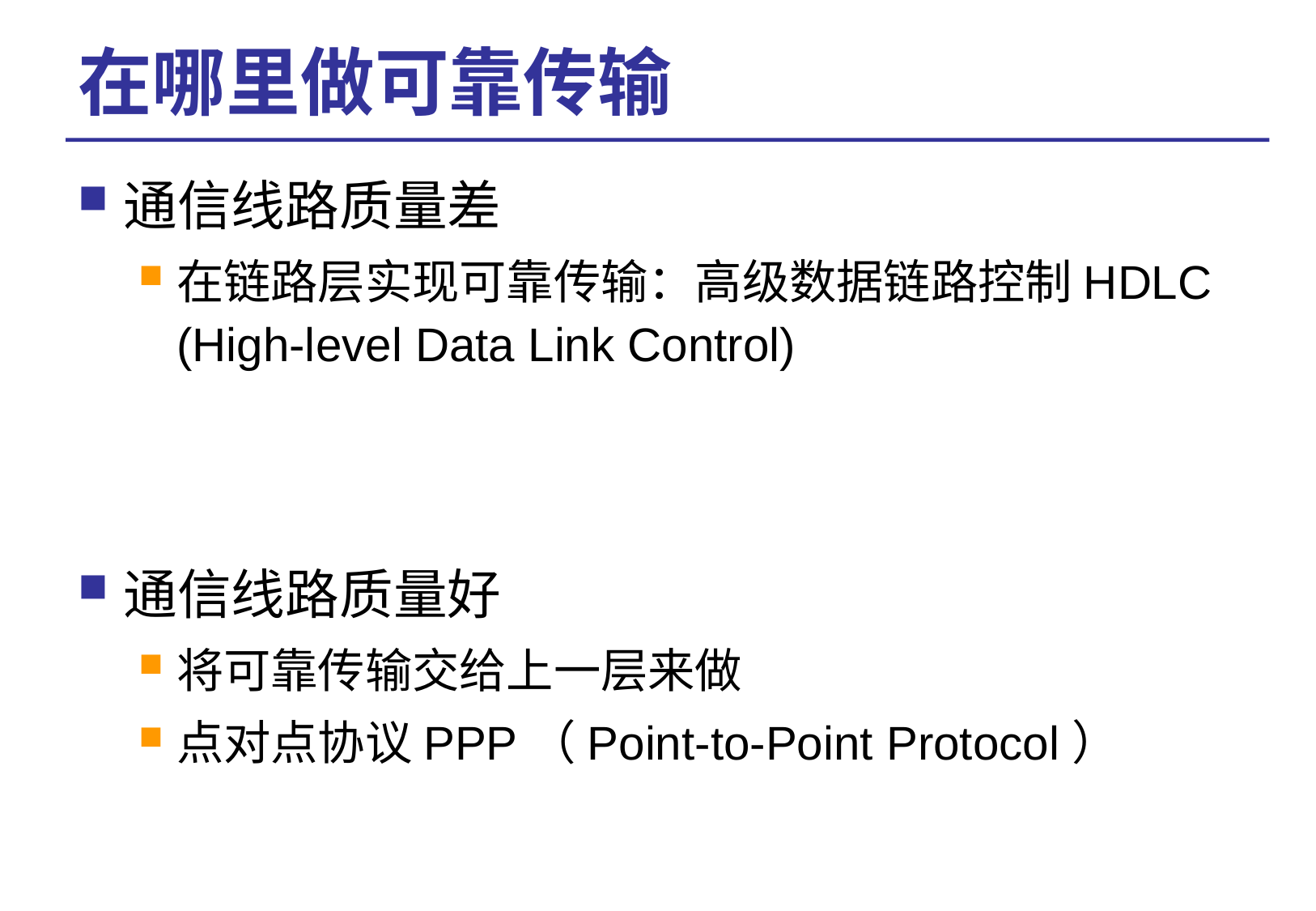

# 在哪里做可靠传输
通信线路质量差
在链路层实现可靠传输：高级数据链路控制HDLC (High-level Data Link Control)

通信线路质量好
将可靠传输交给上一层来做
点对点协议PPP（Point-to-Point Protocol）